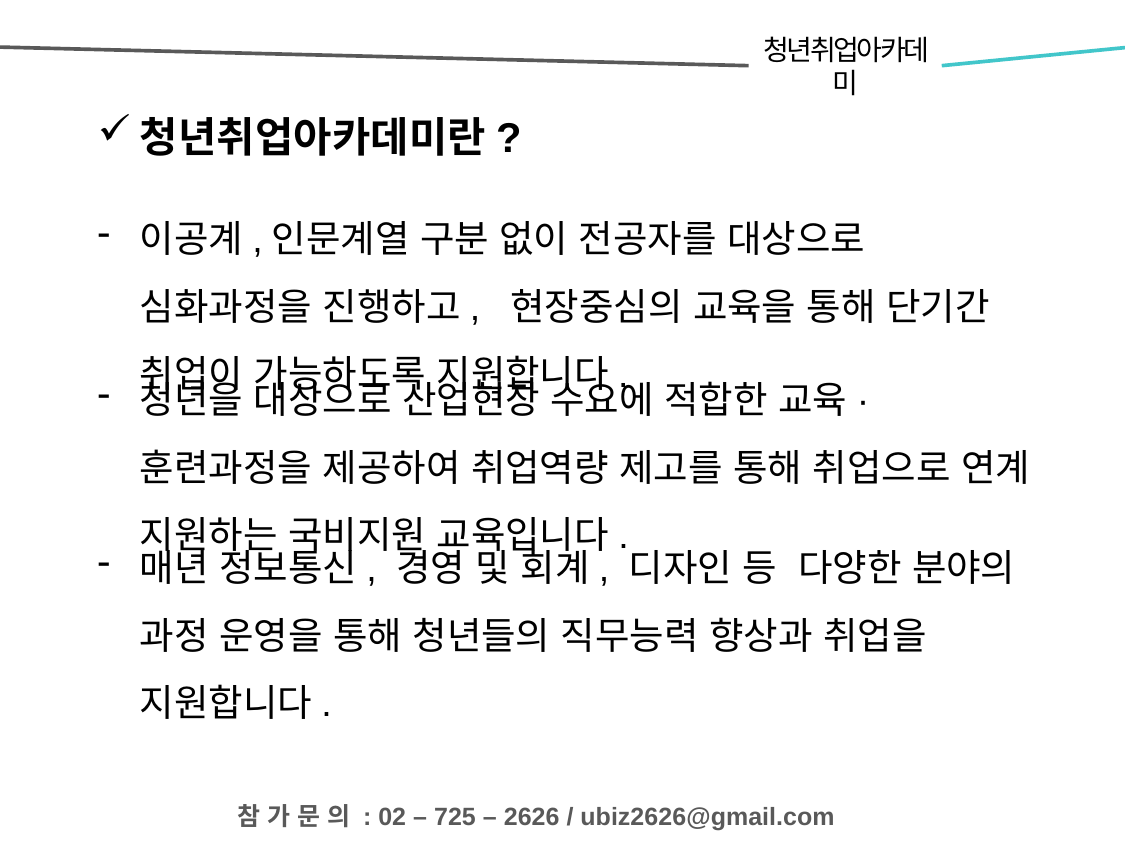

청년취업아카데미
청년취업아카데미란?
이공계,인문계열 구분 없이 전공자를 대상으로 심화과정을 진행하고,  현장중심의 교육을 통해 단기간 취업이 가능하도록 지원합니다.
청년을 대상으로 산업현장 수요에 적합한 교육·훈련과정을 제공하여 취업역량 제고를 통해 취업으로 연계 지원하는 국비지원 교육입니다.
매년 정보통신, 경영 및 회계, 디자인 등  다양한 분야의 과정 운영을 통해 청년들의 직무능력 향상과 취업을 지원합니다.
참 가 문 의 : 02 – 725 – 2626 / ubiz2626@gmail.com